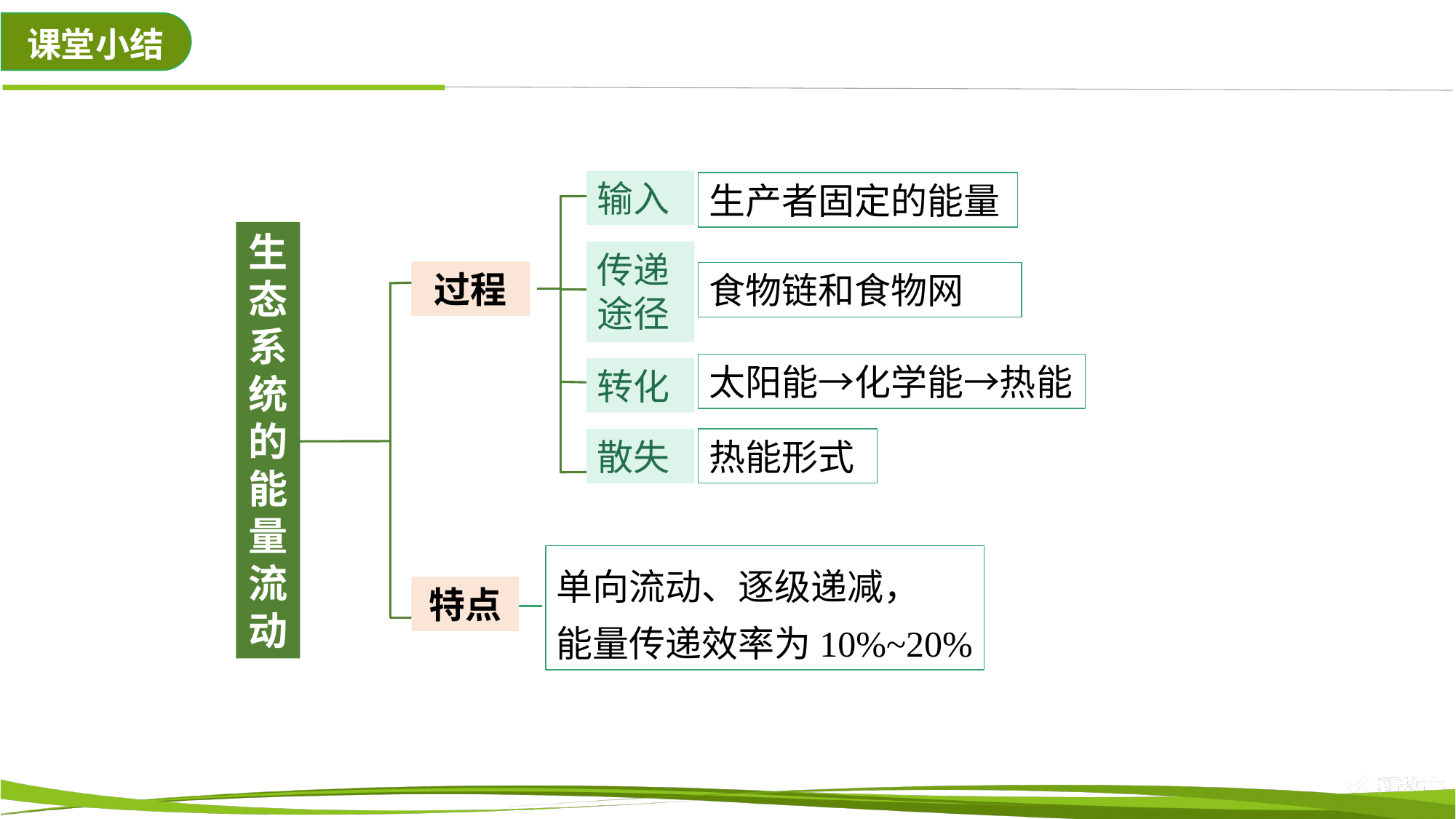

输入
生产者固定的能量
生态系统的能量流动
传递
途径
过程
食物链和食物网
太阳能→化学能→热能
转化
热能形式
散失
单向流动、逐级递减，
能量传递效率为10%~20%
特点